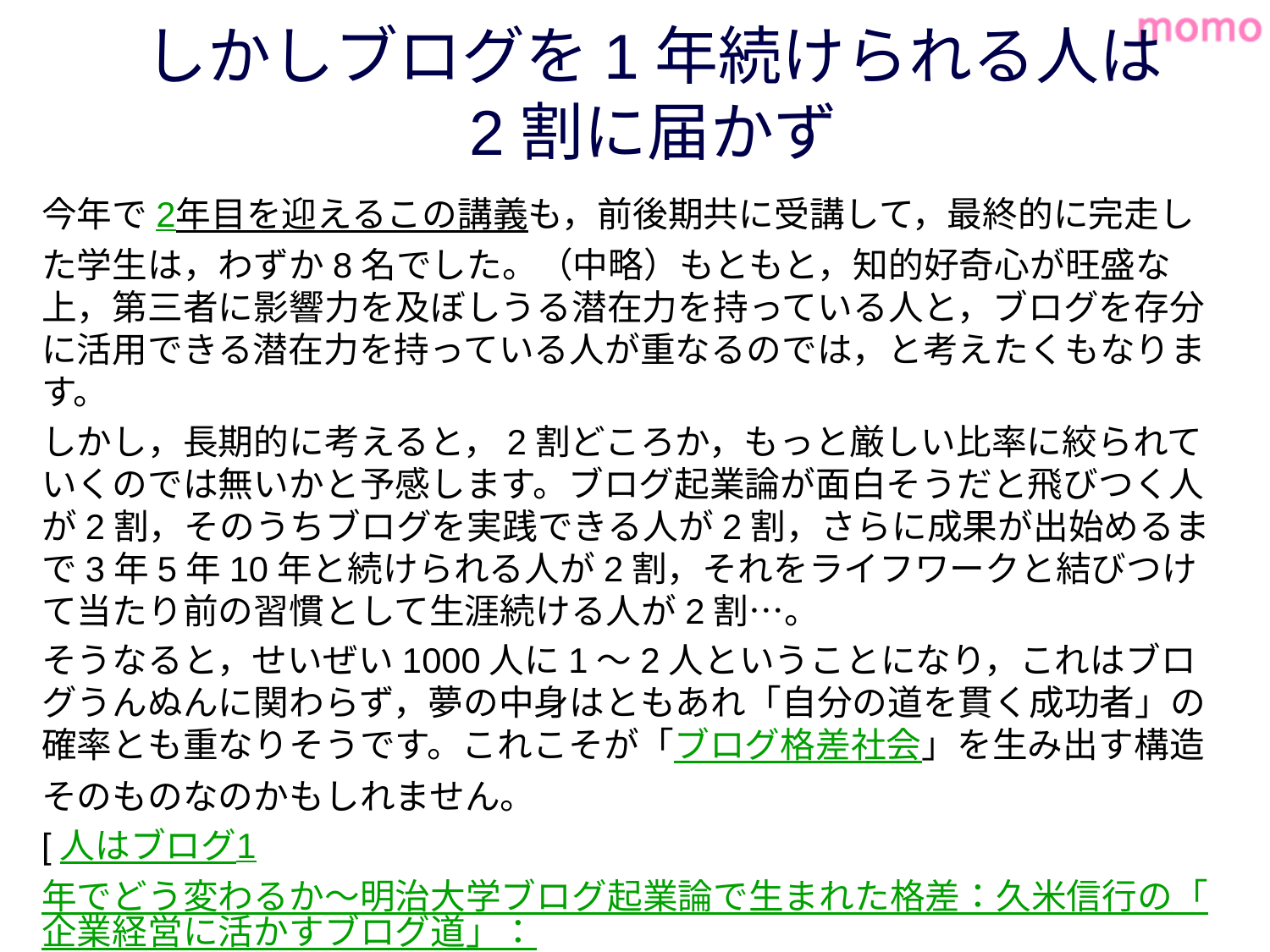

# しかしブログを1年続けられる人は 2割に届かず
今年で2年目を迎えるこの講義も，前後期共に受講して，最終的に完走した学生は，わずか8名でした。（中略）もともと，知的好奇心が旺盛な上，第三者に影響力を及ぼしうる潜在力を持っている人と，ブログを存分に活用できる潜在力を持っている人が重なるのでは，と考えたくもなります。
しかし，長期的に考えると，2割どころか，もっと厳しい比率に絞られていくのでは無いかと予感します。ブログ起業論が面白そうだと飛びつく人が2割，そのうちブログを実践できる人が2割，さらに成果が出始めるまで3年5年10年と続けられる人が2割，それをライフワークと結びつけて当たり前の習慣として生涯続ける人が2割…。
そうなると，せいぜい1000人に1～2人ということになり，これはブログうんぬんに関わらず，夢の中身はともあれ「自分の道を貫く成功者」の確率とも重なりそうです。これこそが「ブログ格差社会」を生み出す構造そのものなのかもしれません。
[人はブログ1年でどう変わるか～明治大学ブログ起業論で生まれた格差：久米信行の「企業経営に活かすブログ道」：ITpro]
http://www.momoti.com/blog2/2008/01/12.php